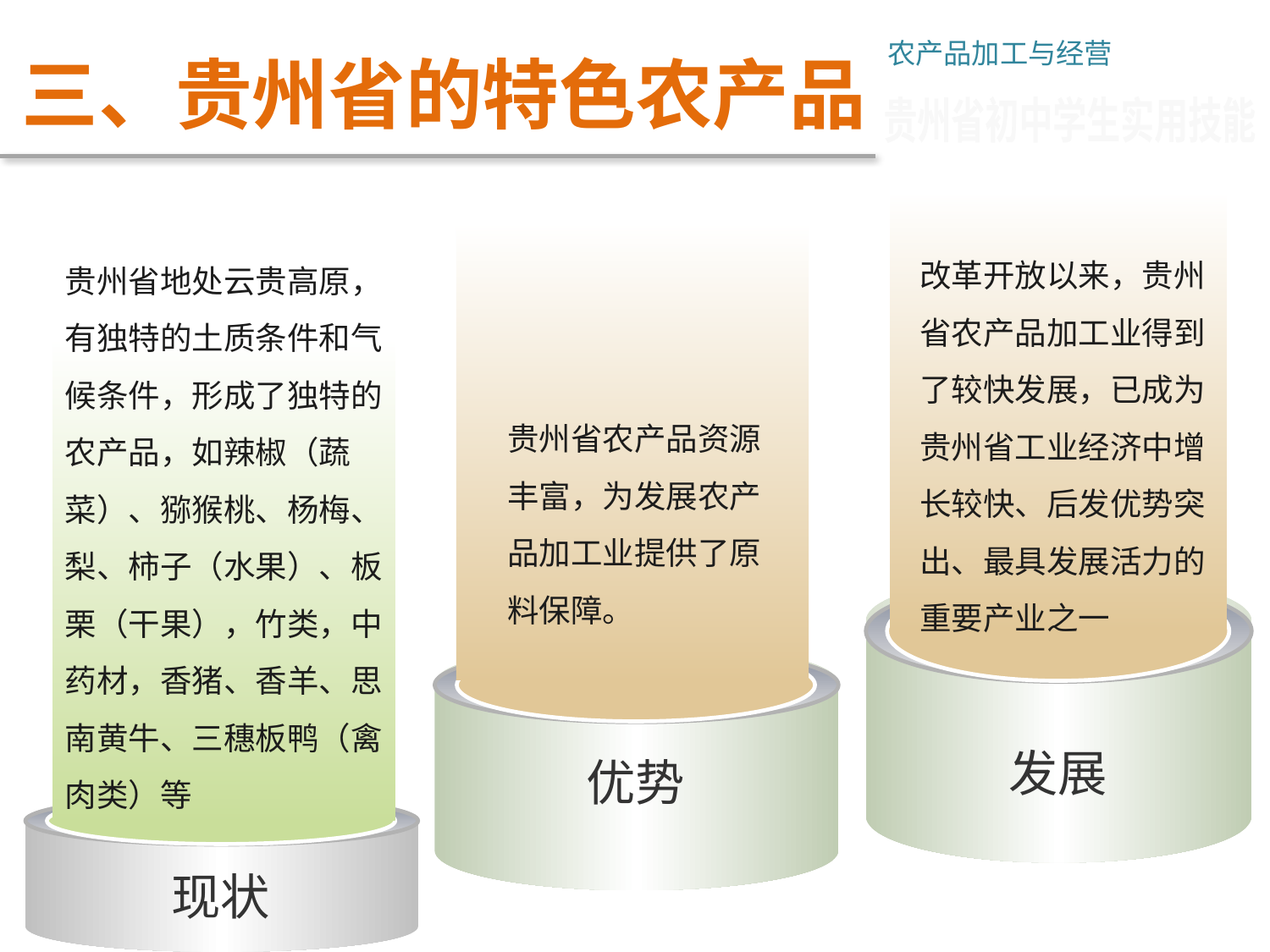

# 三、贵州省的特色农产品
农产品加工与经营
贵州省初中学生实用技能

改革开放以来，贵州省农产品加工业得到了较快发展，已成为贵州省工业经济中增长较快、后发优势突出、最具发展活力的重要产业之一

发展

贵州省农产品资源丰富，为发展农产品加工业提供了原料保障。

优势
贵州省地处云贵高原，有独特的土质条件和气候条件，形成了独特的农产品，如辣椒（蔬菜）、猕猴桃、杨梅、梨、柿子（水果）、板栗（干果），竹类，中药材，香猪、香羊、思南黄牛、三穗板鸭（禽肉类）等

现状